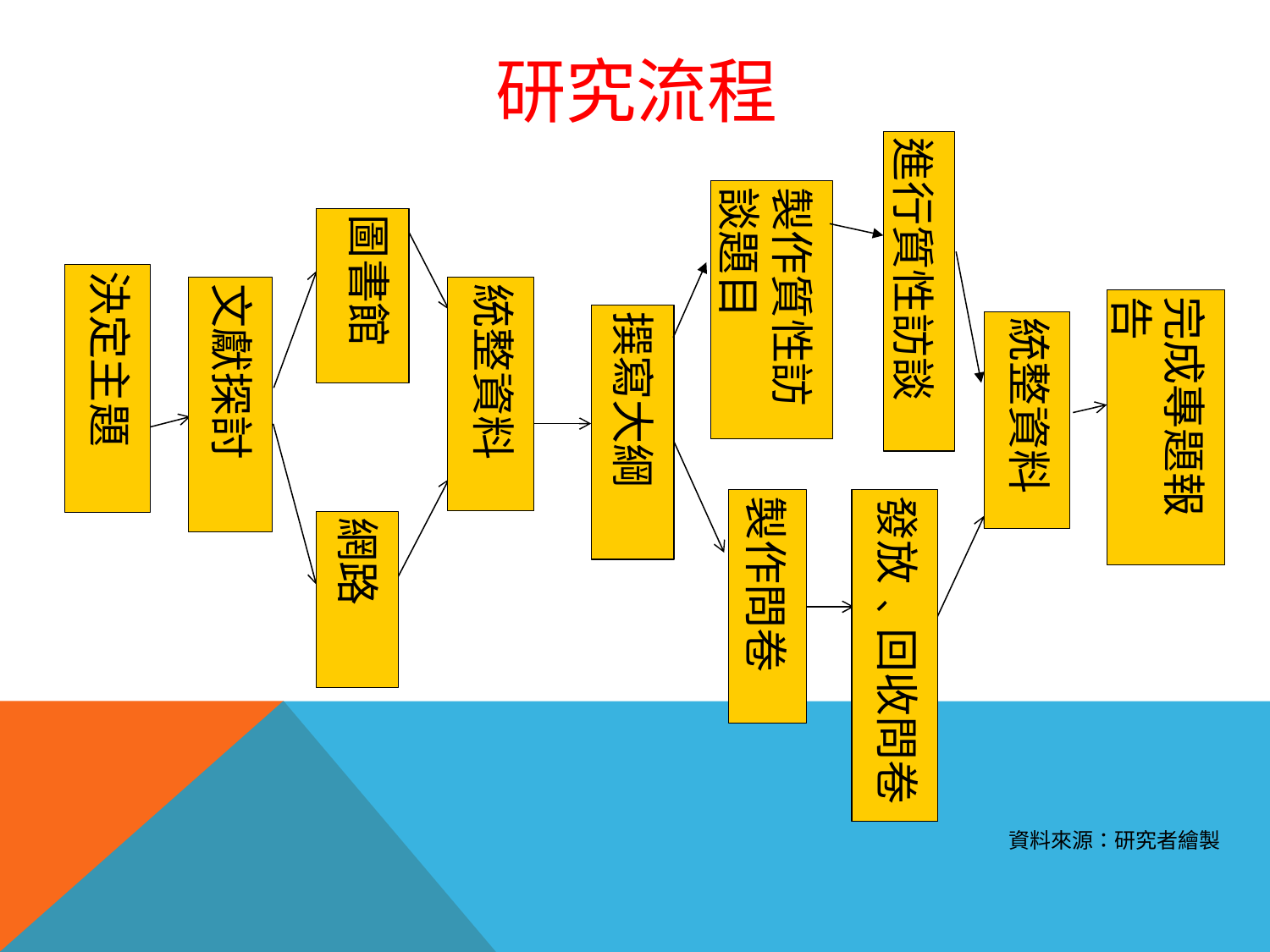

# 研究流程
進行質性訪談
製作質性訪談題目
圖書館
決定主題
文獻探討
統整資料
完成專題報告
撰寫大綱
統整資料
製作問卷
發放﹑回收問卷
網路

資料來源：研究者繪製